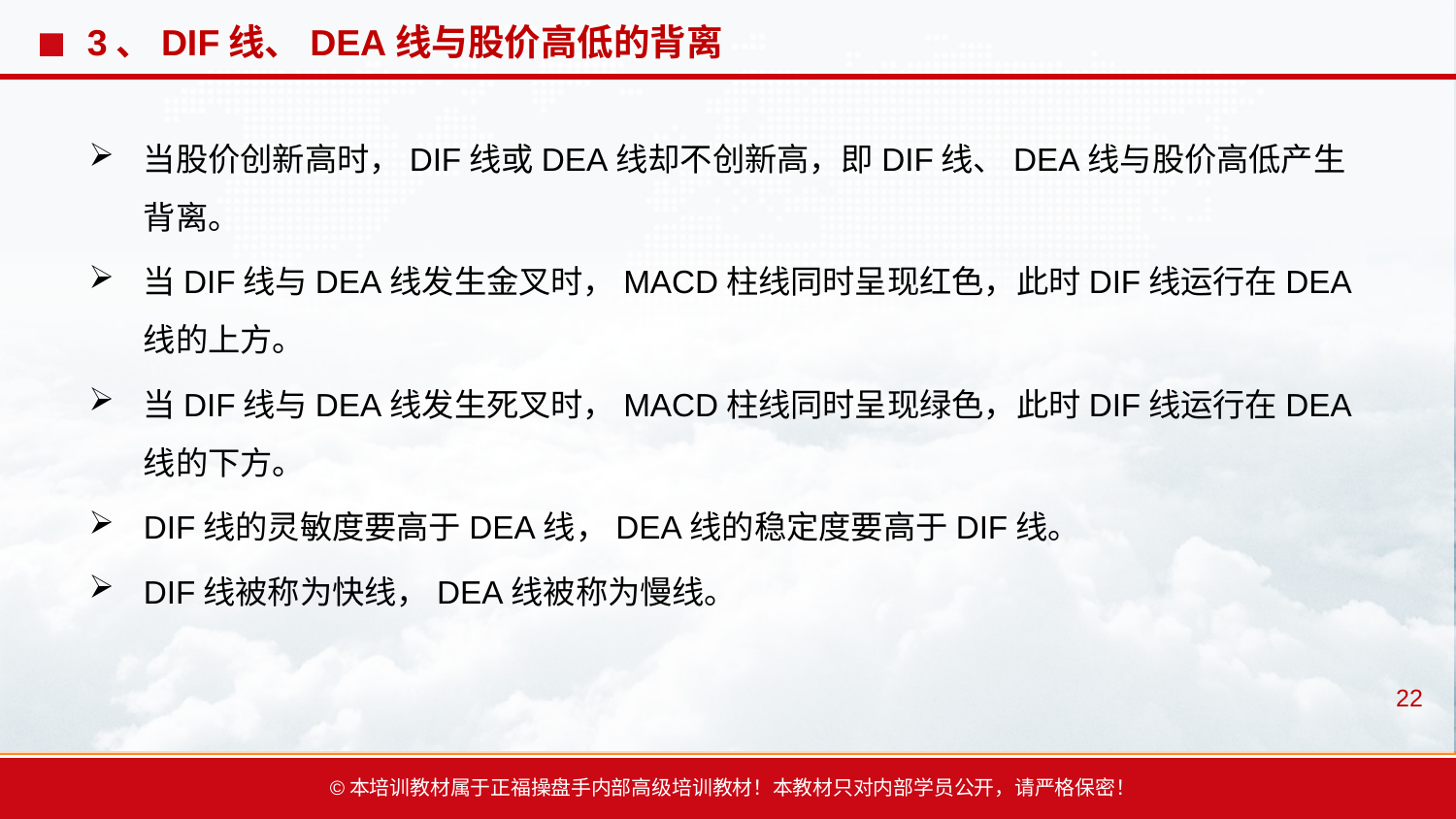

# 3、DIF线、DEA线与股价高低的背离
当股价创新高时，DIF线或DEA线却不创新高，即DIF线、DEA线与股价高低产生背离。
当DIF线与DEA线发生金叉时，MACD柱线同时呈现红色，此时DIF线运行在DEA线的上方。
当DIF线与DEA线发生死叉时，MACD柱线同时呈现绿色，此时DIF线运行在DEA线的下方。
DIF线的灵敏度要高于DEA线，DEA线的稳定度要高于DIF线。
DIF线被称为快线，DEA线被称为慢线。